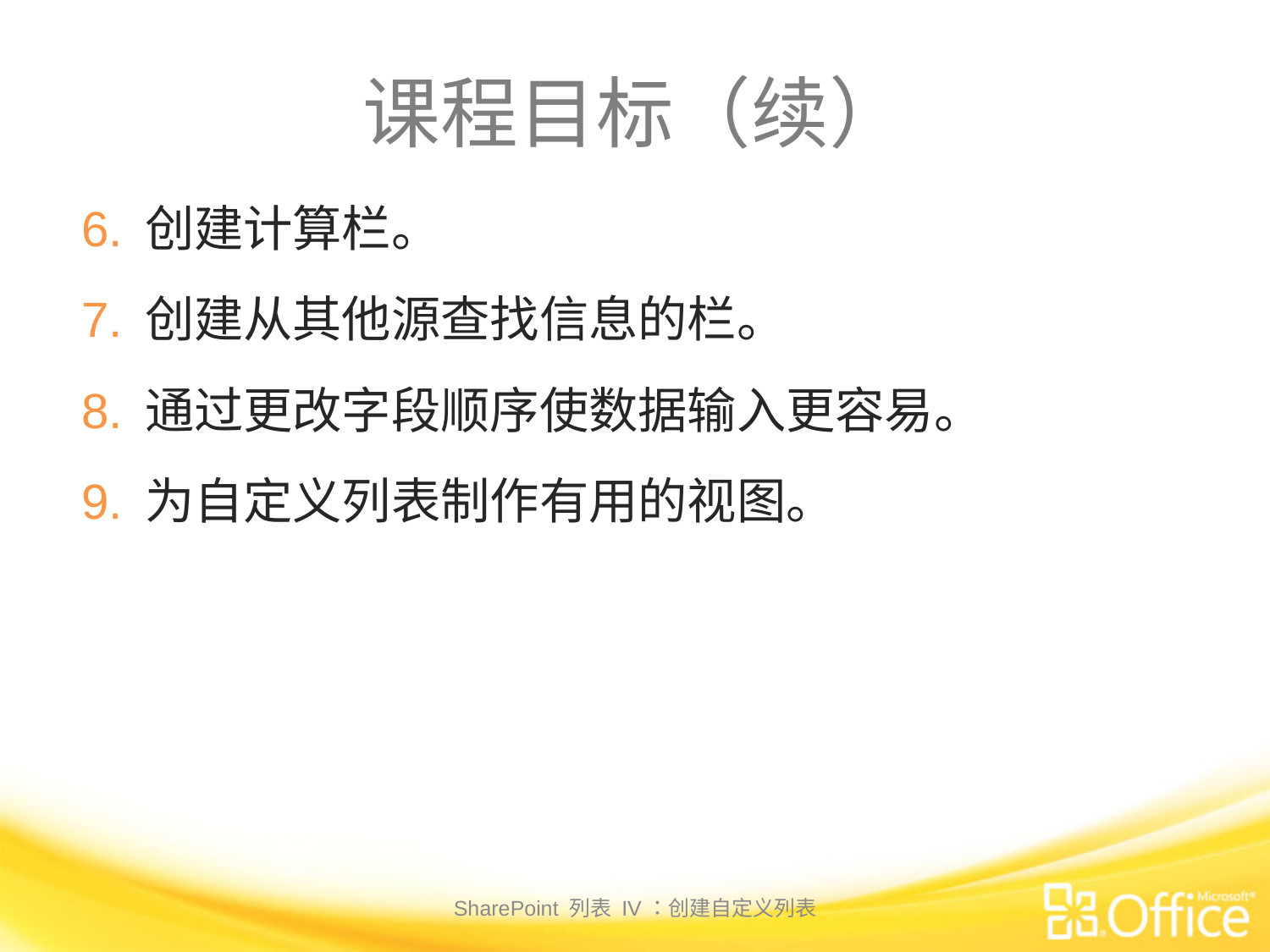

# 课程目标（续）
创建计算栏。
创建从其他源查找信息的栏。
通过更改字段顺序使数据输入更容易。
为自定义列表制作有用的视图。
SharePoint 列表 IV：创建自定义列表